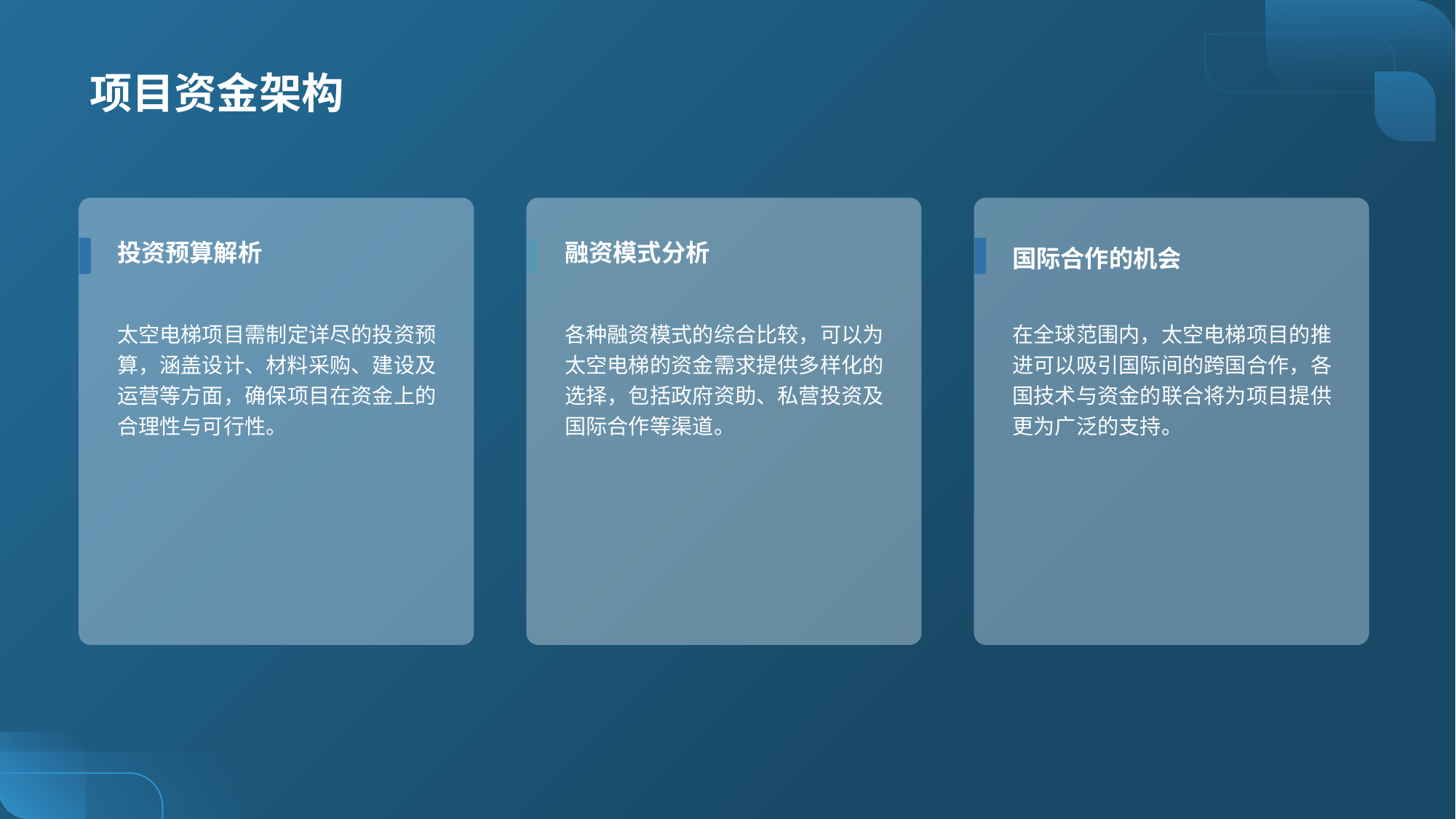

# 项目资金架构

投资预算解析
融资模式分析
国际合作的机会

太空电梯项目需制定详尽的投资预算，涵盖设计、材料采购、建设及运营等方面，确保项目在资金上的合理性与可行性。
各种融资模式的综合比较，可以为太空电梯的资金需求提供多样化的选择，包括政府资助、私营投资及国际合作等渠道。
在全球范围内，太空电梯项目的推进可以吸引国际间的跨国合作，各国技术与资金的联合将为项目提供更为广泛的支持。